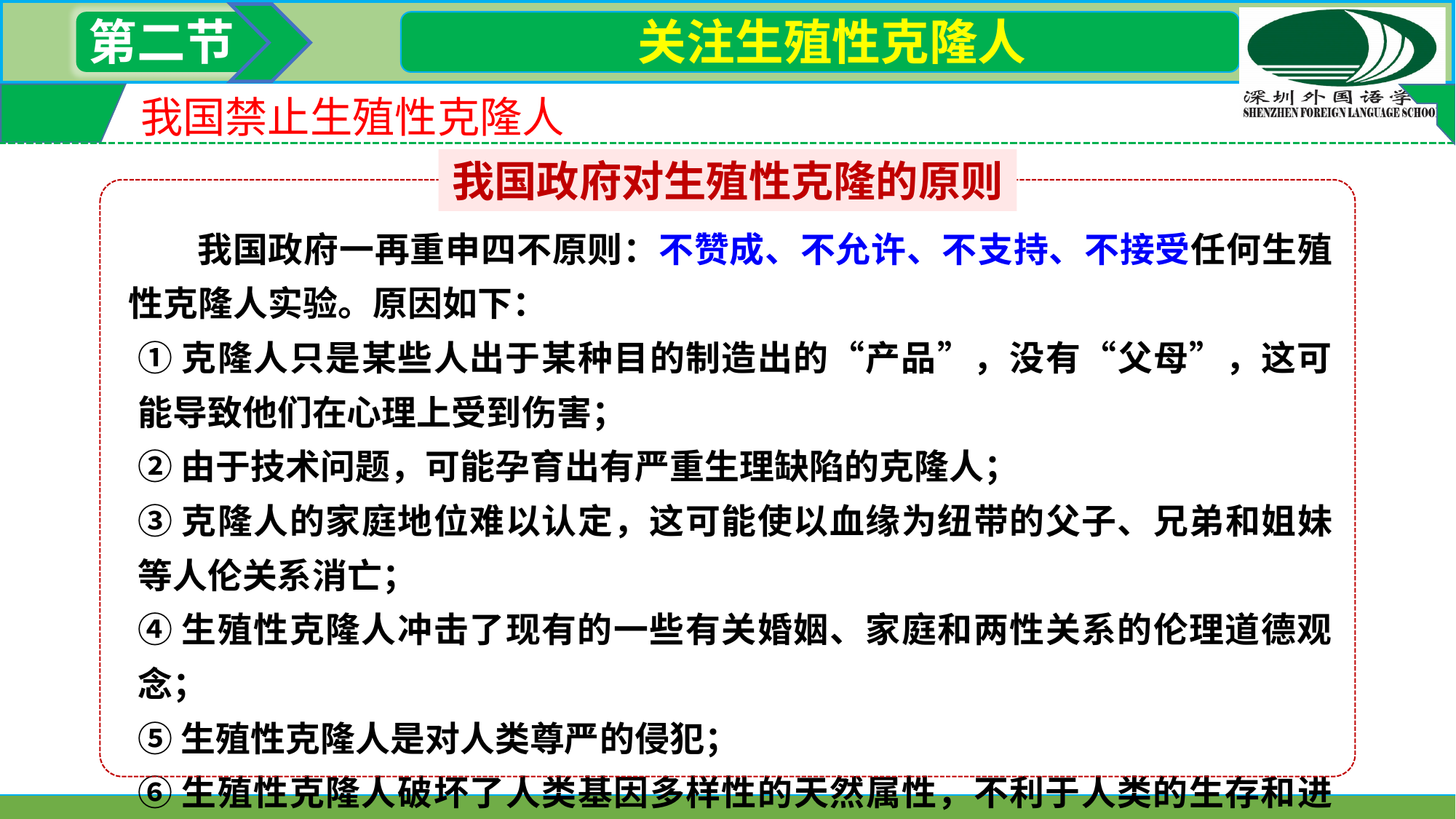

第二节
     关注生殖性克隆人

我国禁止生殖性克隆人

我国政府对生殖性克隆的原则

       我国政府一再重申四不原则：不赞成、不允许、不支持、不接受任何生殖性克隆人实验。原因如下：
①克隆人只是某些人出于某种目的制造出的“产品”，没有“父母”，这可能导致他们在心理上受到伤害；
②由于技术问题，可能孕育出有严重生理缺陷的克隆人；
③克隆人的家庭地位难以认定，这可能使以血缘为纽带的父子、兄弟和姐妹等人伦关系消亡；
④生殖性克隆人冲击了现有的一些有关婚姻、家庭和两性关系的伦理道德观念；
⑤生殖性克隆人是对人类尊严的侵犯；
⑥生殖性克隆人破坏了人类基因多样性的天然属性，不利于人类的生存和进化。